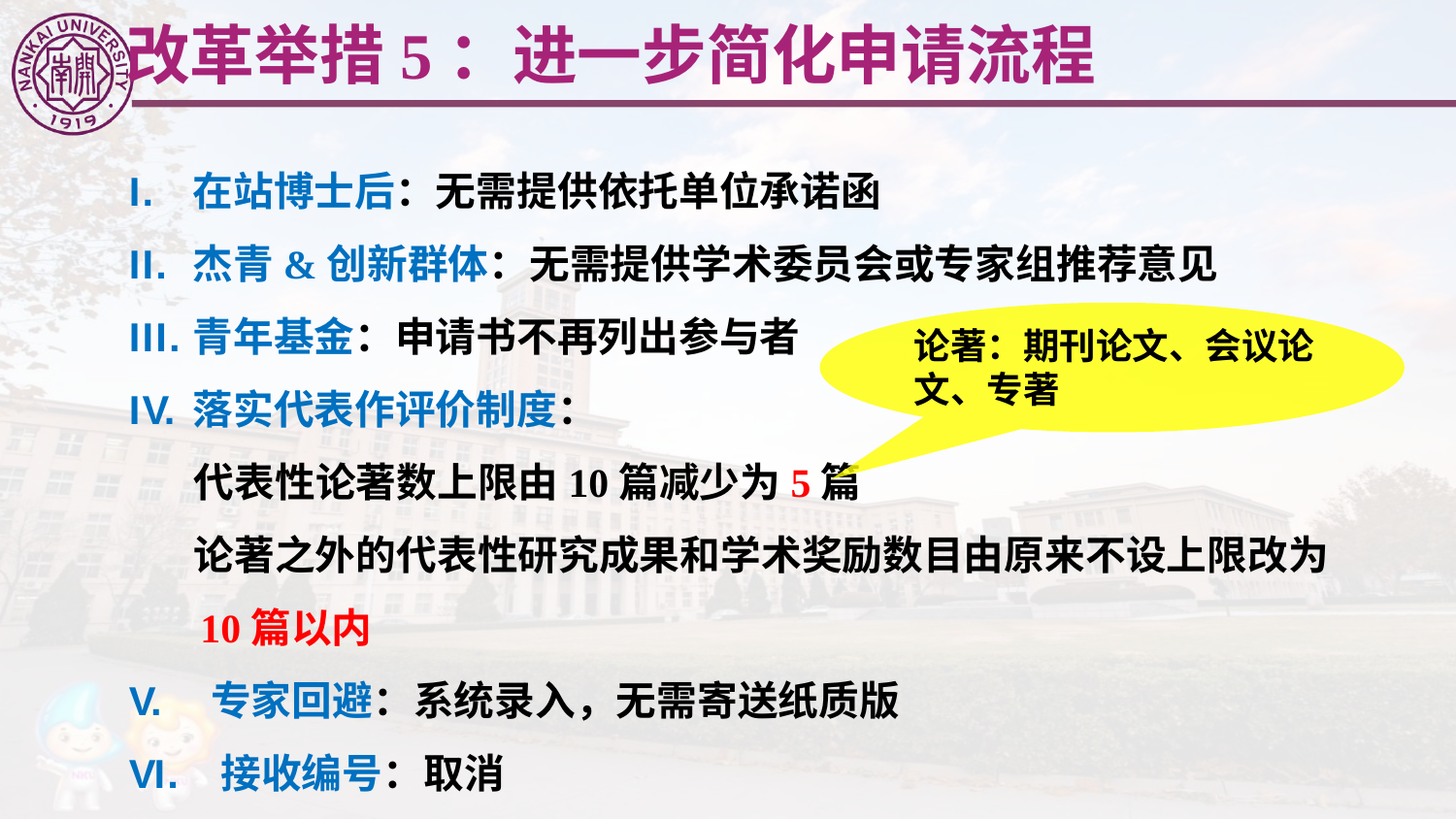

改革举措5：进一步简化申请流程
在站博士后：无需提供依托单位承诺函
杰青&创新群体：无需提供学术委员会或专家组推荐意见
青年基金：申请书不再列出参与者
落实代表作评价制度：
      代表性论著数上限由10篇减少为5篇
      论著之外的代表性研究成果和学术奖励数目由原来不设上限改为
       10篇以内
专家回避：系统录入，无需寄送纸质版
  接收编号：取消

论著：期刊论文、会议论文、专著